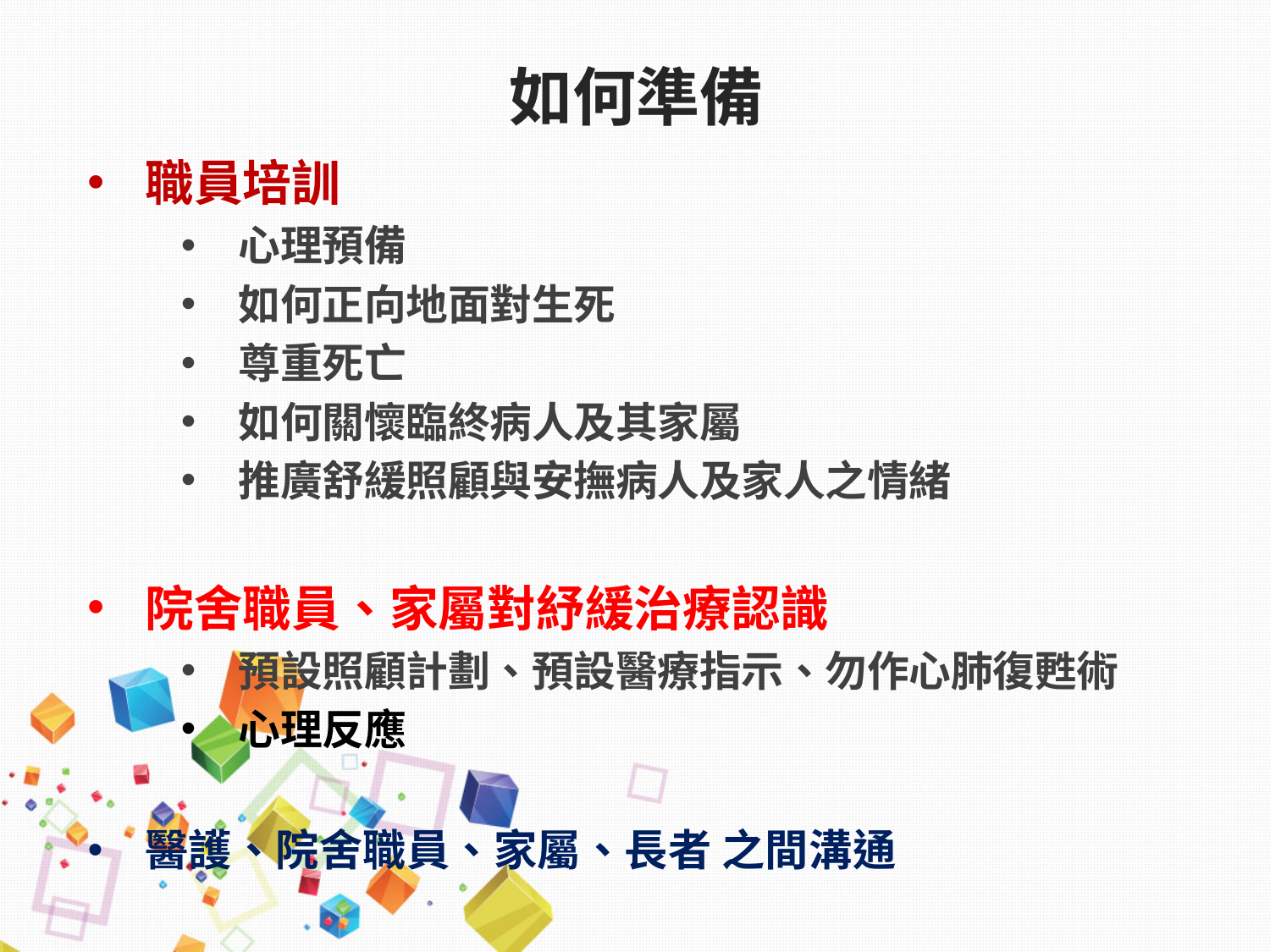

# 如何準備
職員培訓
心理預備
如何正向地面對生死
尊重死亡
如何關懷臨終病人及其家屬
推廣舒緩照顧與安撫病人及家人之情緒

院舍職員、家屬對紓緩治療認識
預設照顧計劃、預設醫療指示、勿作心肺復甦術
心理反應

醫護、院舍職員、家屬、長者 之間溝通